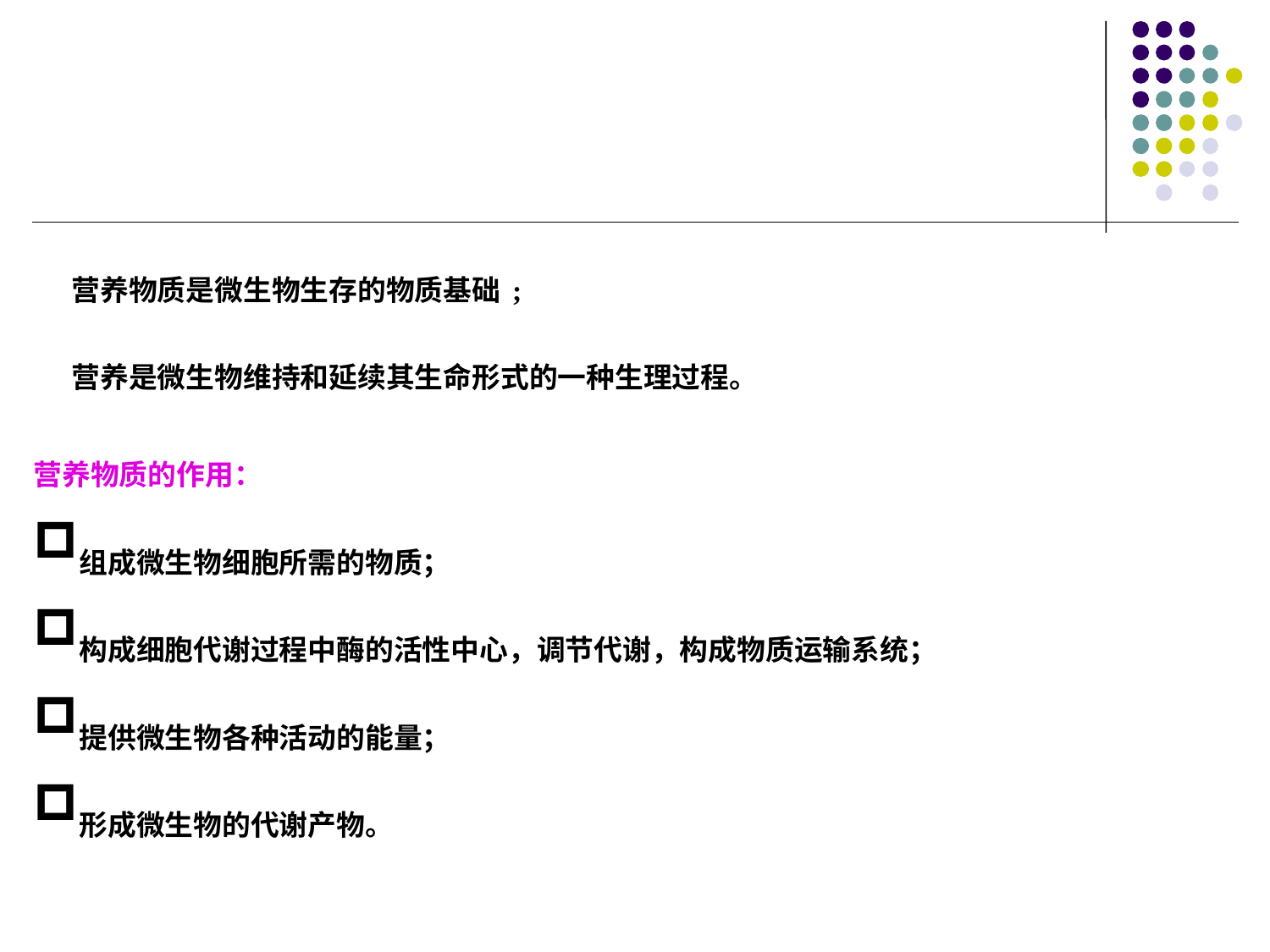

营养物质是微生物生存的物质基础;
    营养是微生物维持和延续其生命形式的一种生理过程。
营养物质的作用：
组成微生物细胞所需的物质；
构成细胞代谢过程中酶的活性中心，调节代谢，构成物质运输系统；
提供微生物各种活动的能量；
形成微生物的代谢产物。